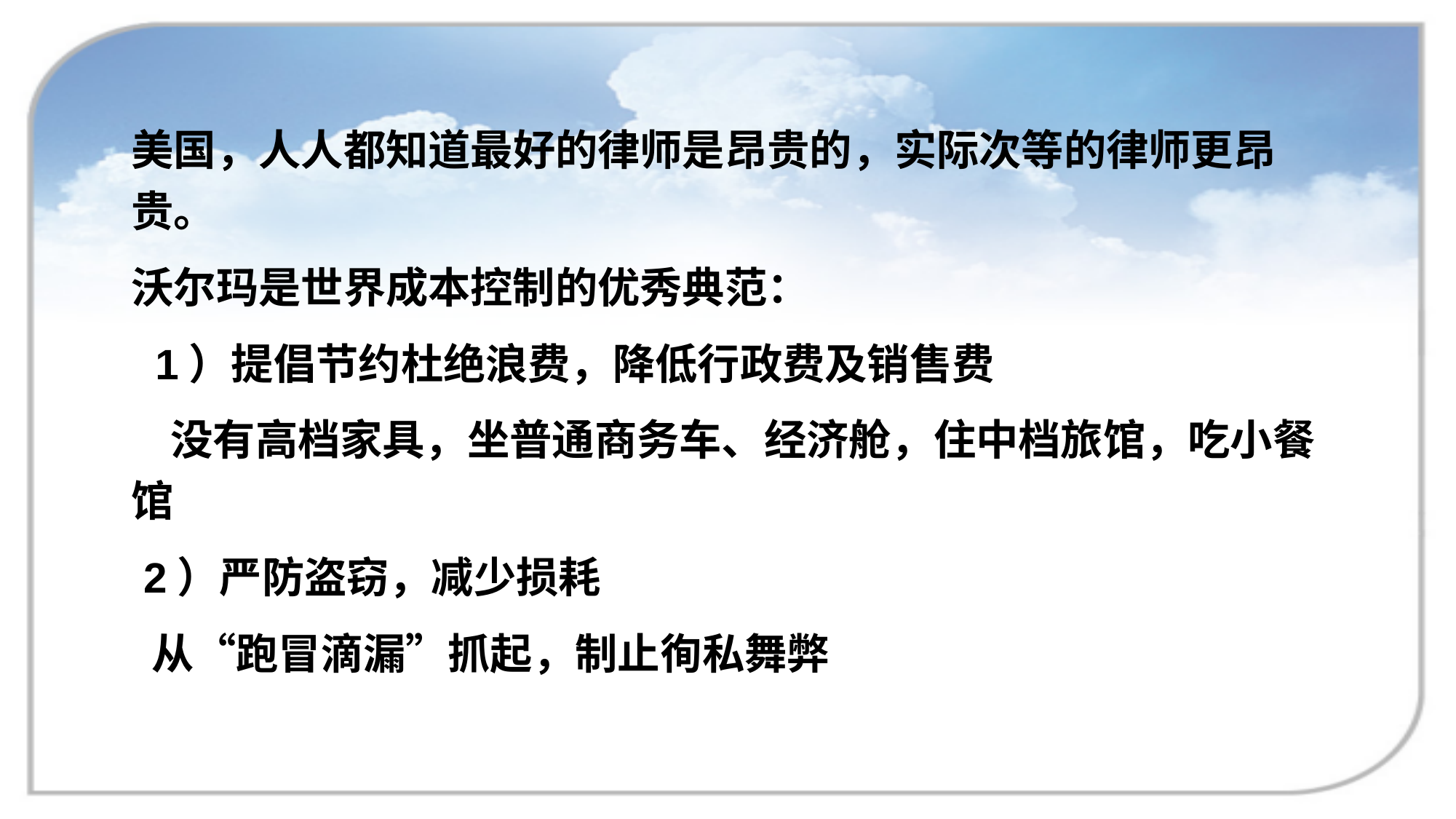

美国，人人都知道最好的律师是昂贵的，实际次等的律师更昂贵。
沃尔玛是世界成本控制的优秀典范：
  1）提倡节约杜绝浪费，降低行政费及销售费
   没有高档家具，坐普通商务车、经济舱，住中档旅馆，吃小餐馆
 2）严防盗窃，减少损耗
 从“跑冒滴漏”抓起，制止徇私舞弊